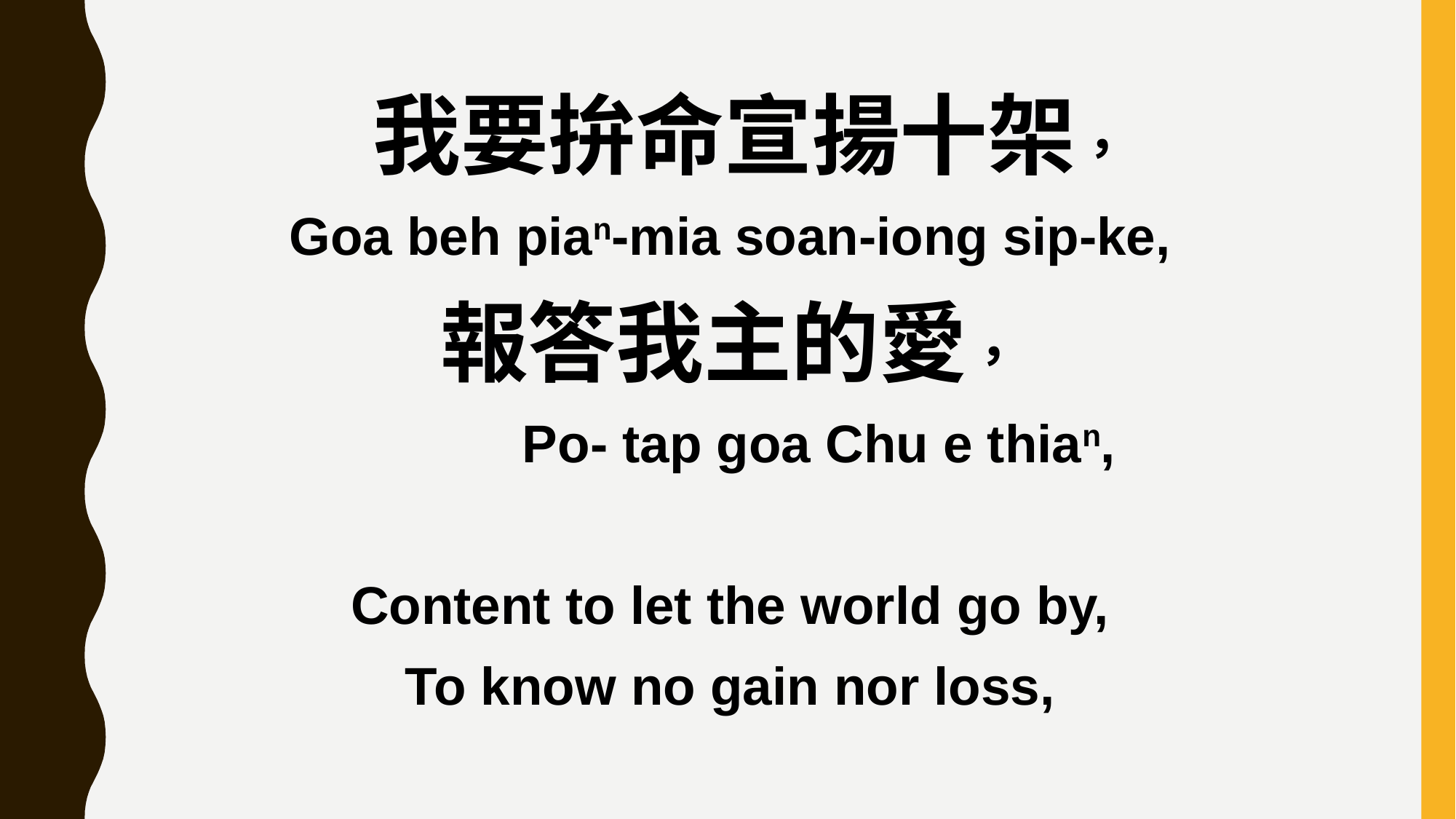

我要拚命宣揚十架，
Goa beh pian-mia soan-iong sip-ke,
報答我主的愛，
                      Po- tap goa Chu e thian,

Content to let the world go by,
To know no gain nor loss,